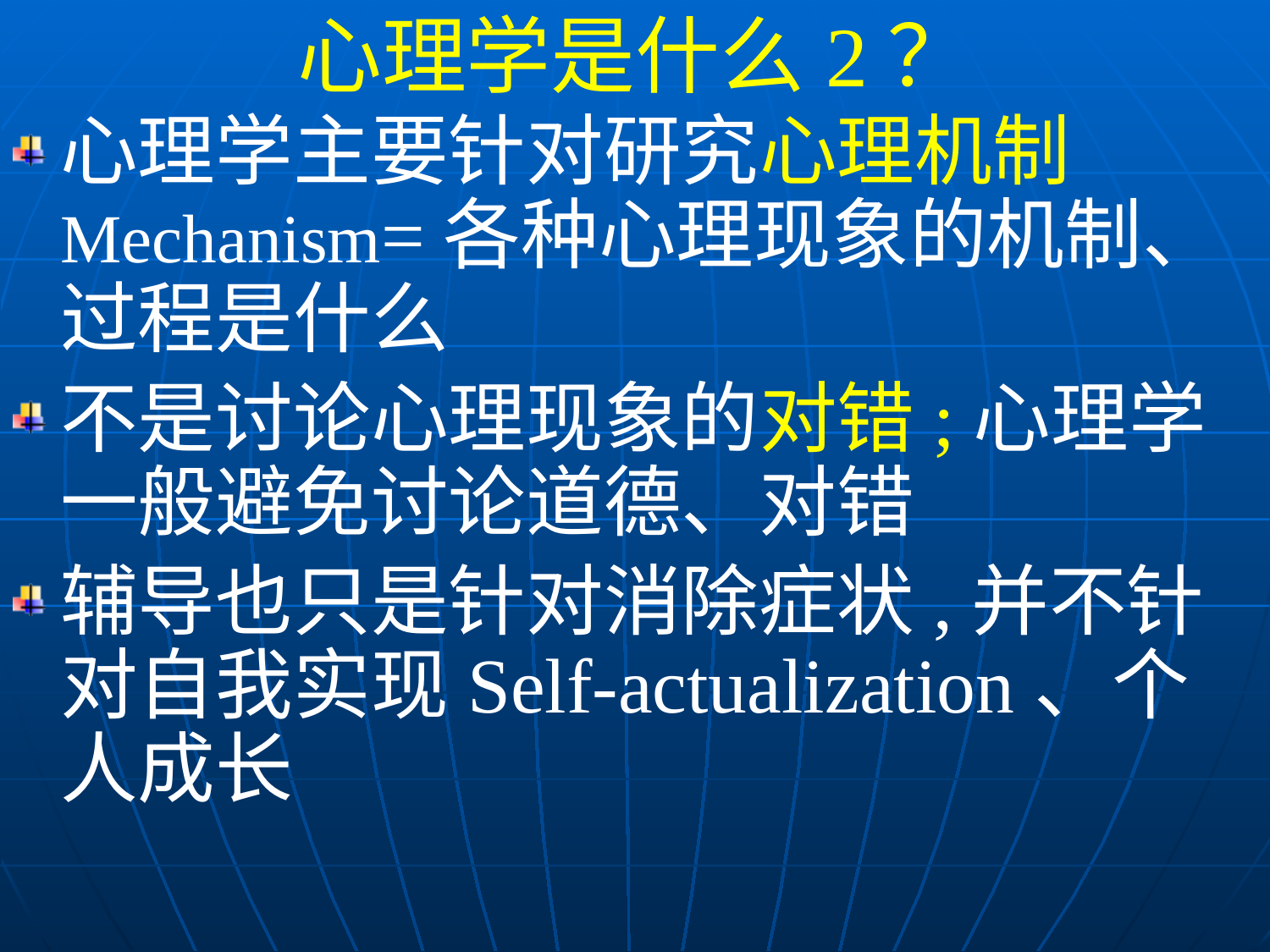

心理学是什么2？
心理学主要针对研究心理机制Mechanism=各种心理现象的机制、过程是什么
不是讨论心理现象的对错;心理学一般避免讨论道德、对错
辅导也只是针对消除症状,并不针对自我实现Self-actualization、个人成长